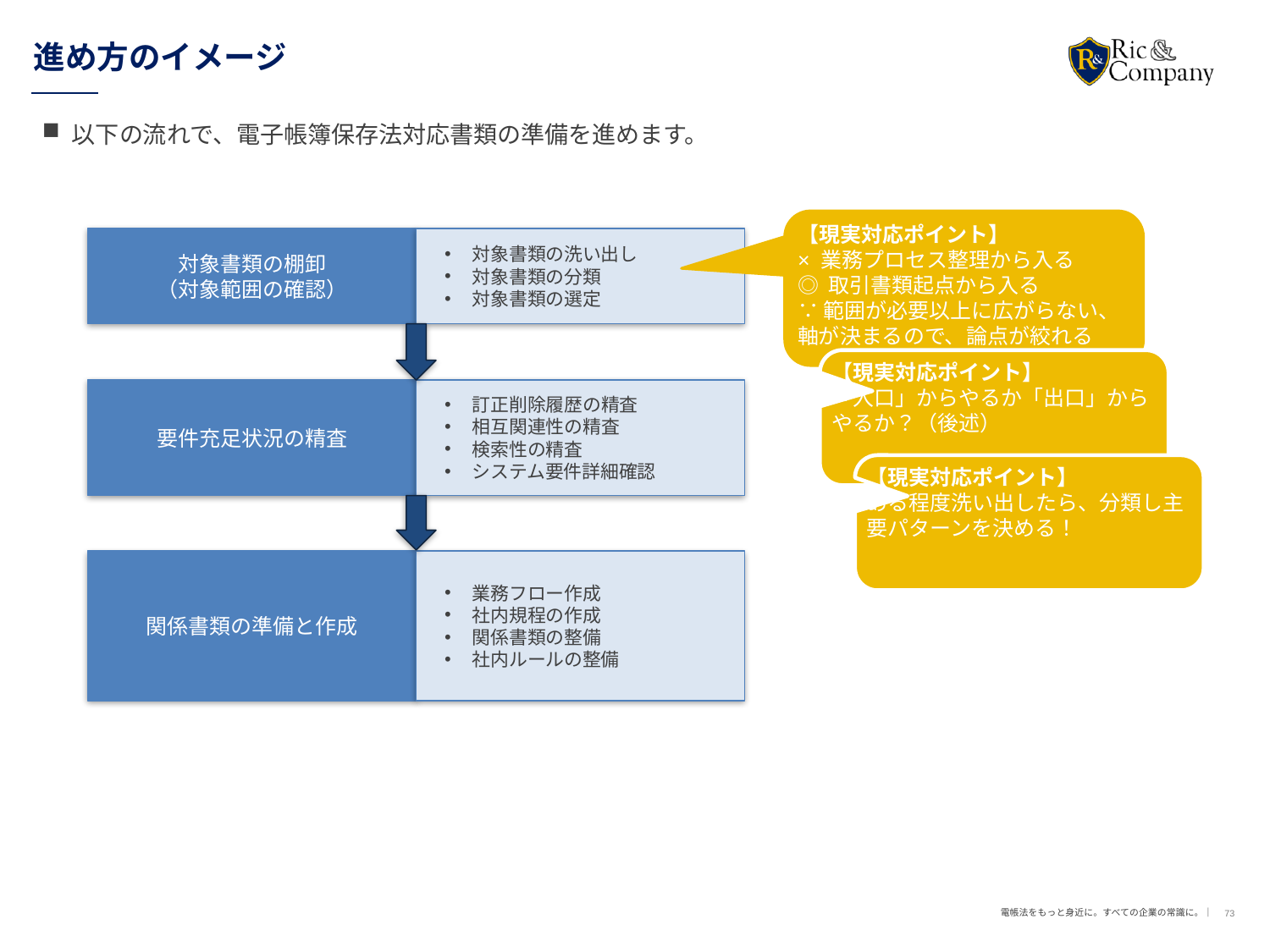

# 進め方のイメージ
以下の流れで、電子帳簿保存法対応書類の準備を進めます。
【現実対応ポイント】
× 業務プロセス整理から入る
◎ 取引書類起点から入る
∵範囲が必要以上に広がらない、軸が決まるので、論点が絞れる
対象書類の棚卸
（対象範囲の確認）
対象書類の洗い出し
対象書類の分類
対象書類の選定

【現実対応ポイント】
「入口」からやるか「出口」からやるか？（後述）
要件充足状況の精査
訂正削除履歴の精査
相互関連性の精査
検索性の精査
システム要件詳細確認
【現実対応ポイント】
ある程度洗い出したら、分類し主要パターンを決める！

関係書類の準備と作成
業務フロー作成
社内規程の作成
関係書類の整備
社内ルールの整備